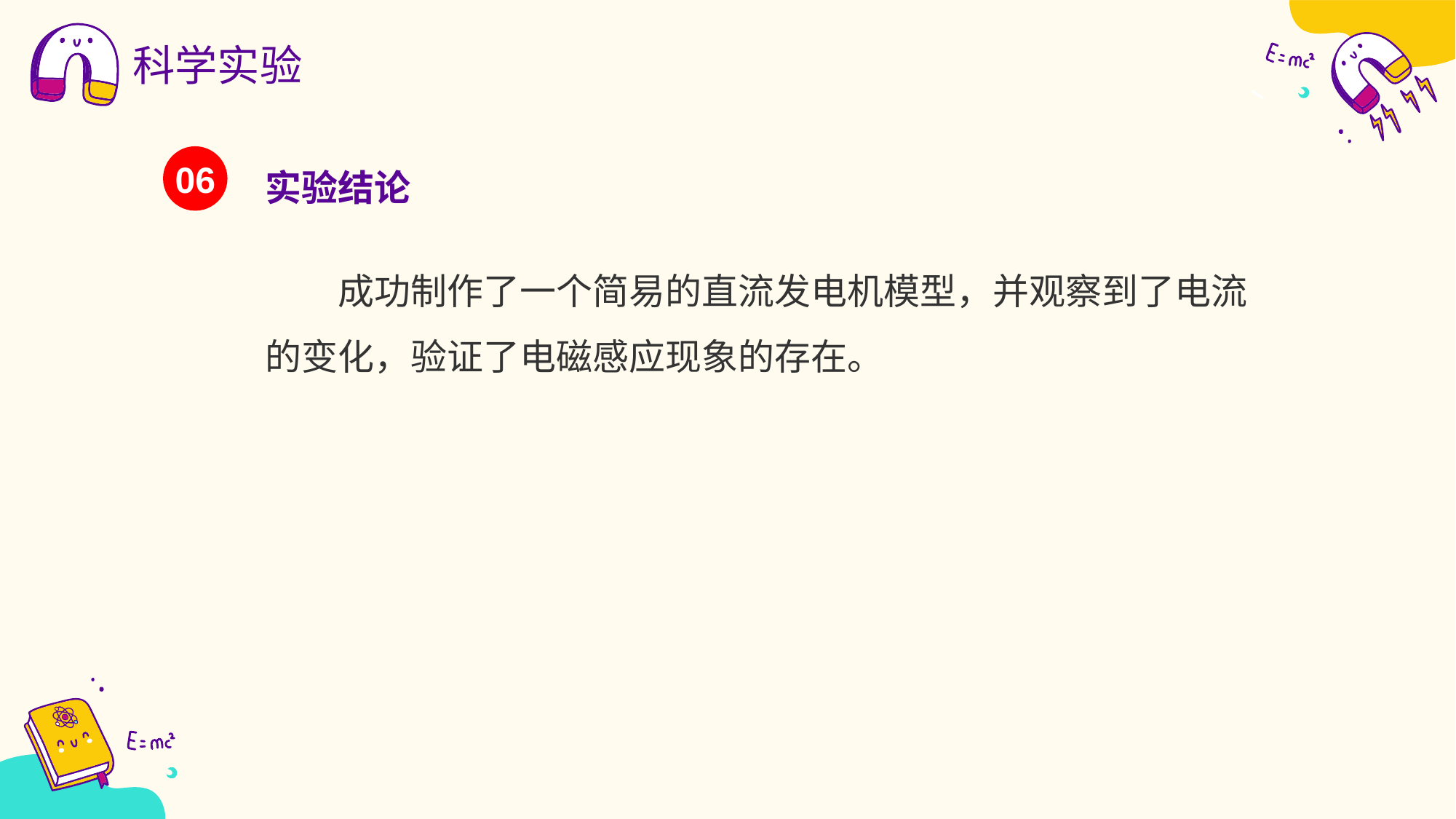

科学实验
实验结论
06
成功制作了一个简易的直流发电机模型，并观察到了电流的变化，验证了电磁感应现象的存在。